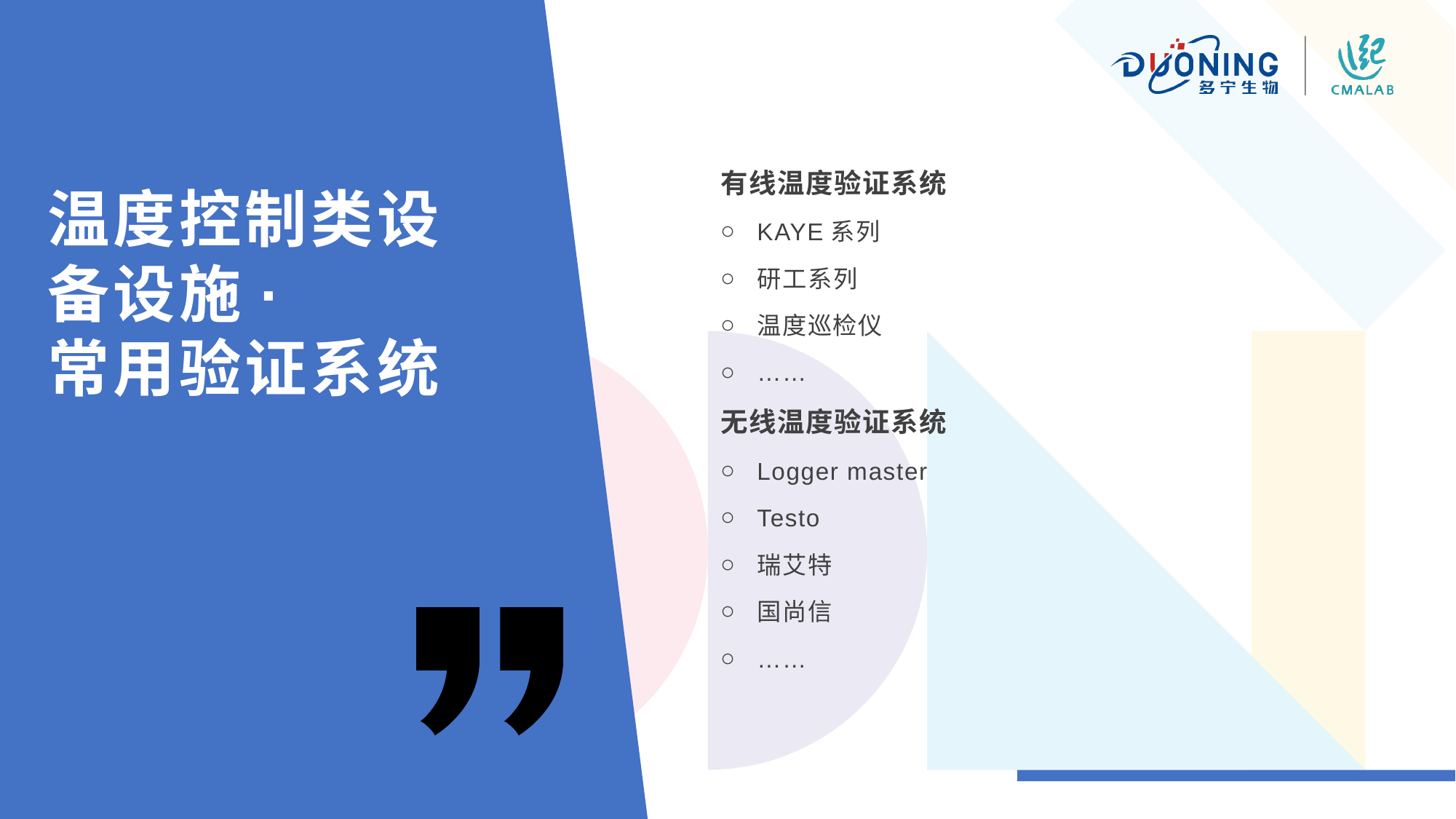

有线温度验证系统
KAYE系列
研工系列
温度巡检仪
……
无线温度验证系统
Logger master
Testo
瑞艾特
国尚信
……
温度控制类设备设施·
常用验证系统